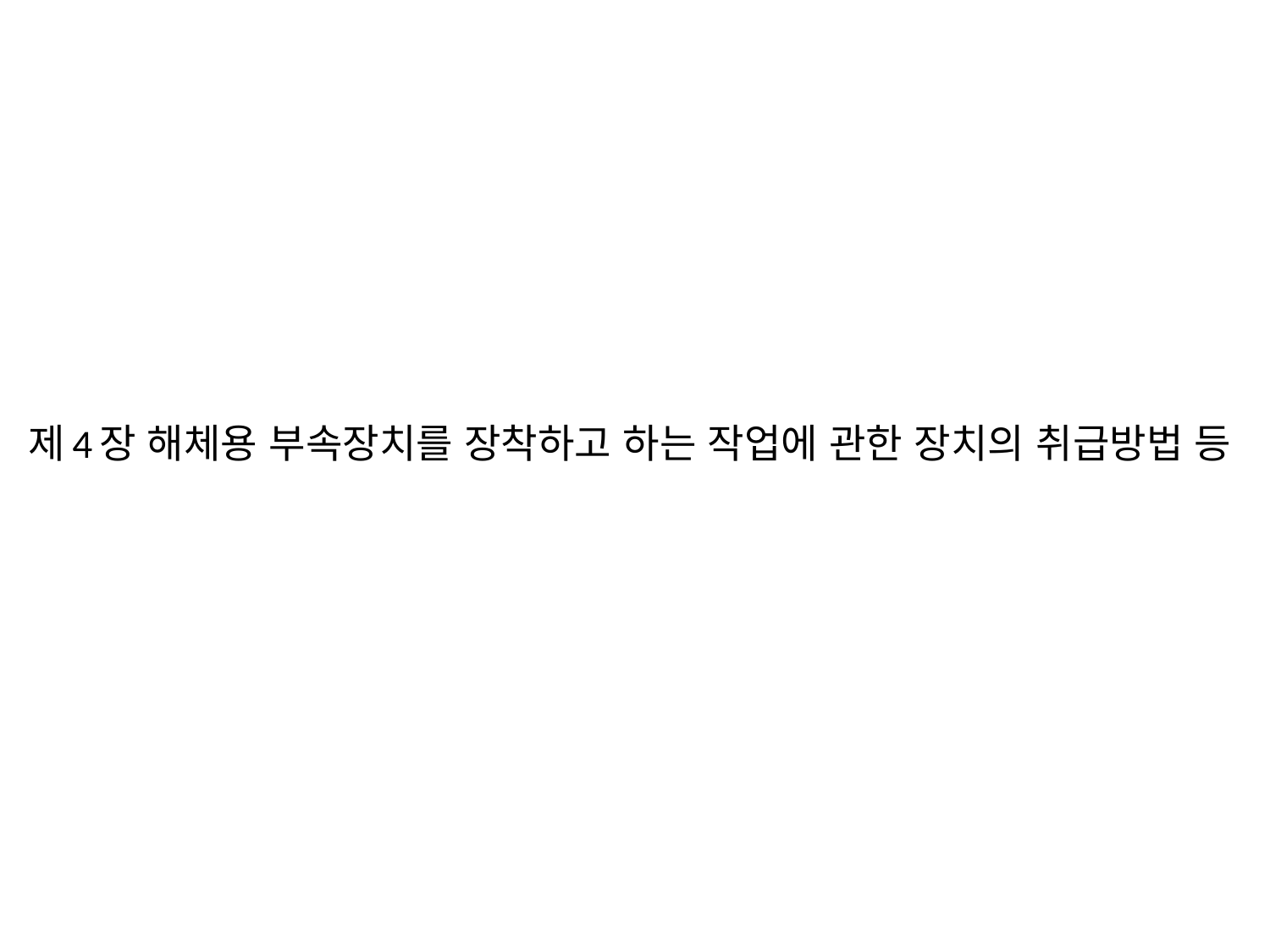

# 제4장 해체용 부속장치를 장착하고 하는 작업에 관한 장치의 취급방법 등